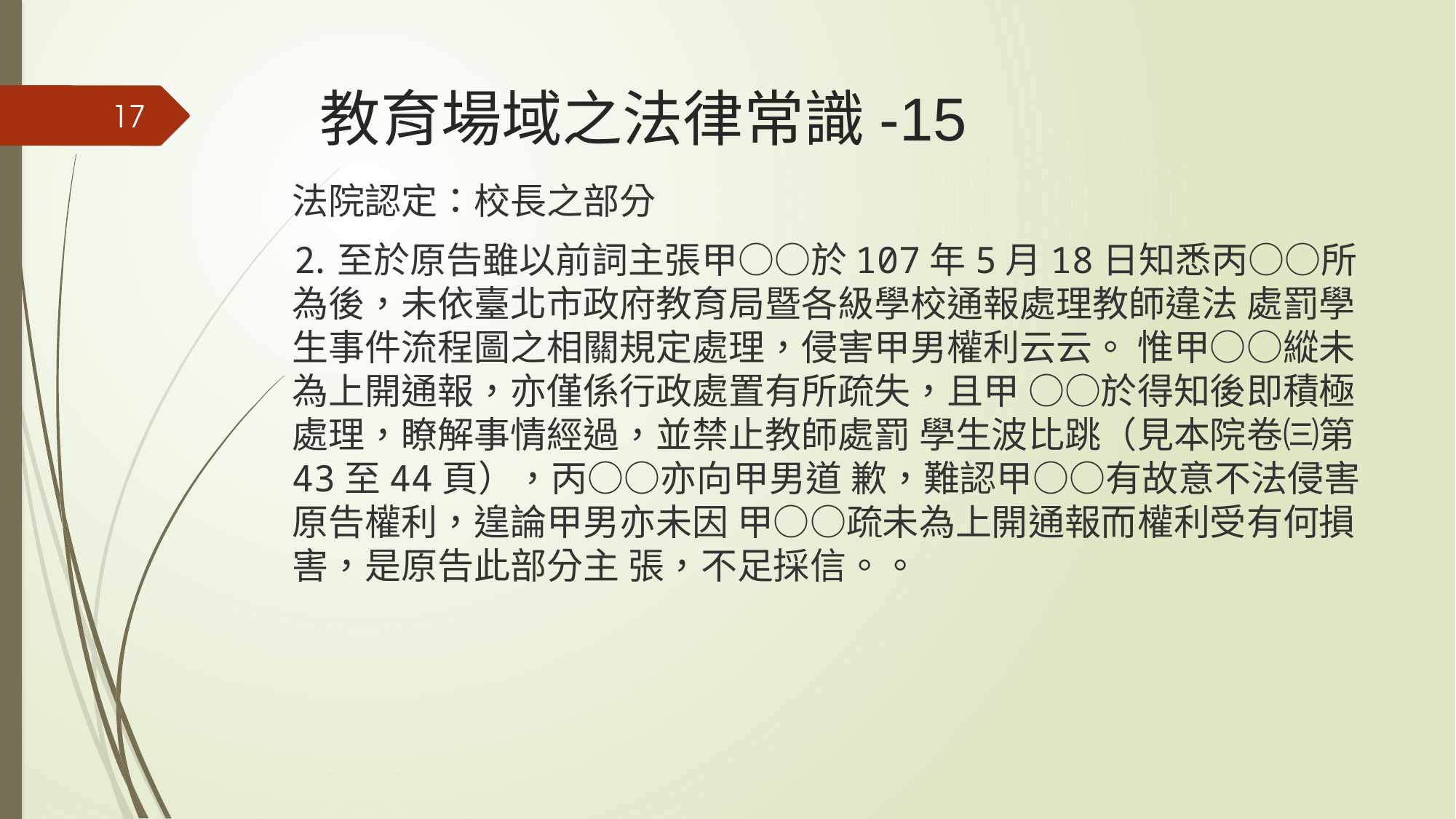

# 教育場域之法律常識-15
17
法院認定：校長之部分
⒉至於原告雖以前詞主張甲○○於107年5月18日知悉丙○○所 為後，未依臺北市政府教育局暨各級學校通報處理教師違法 處罰學生事件流程圖之相關規定處理，侵害甲男權利云云。 惟甲○○縱未為上開通報，亦僅係行政處置有所疏失，且甲 ○○於得知後即積極處理，瞭解事情經過，並禁止教師處罰 學生波比跳（見本院卷㈢第43至44頁），丙○○亦向甲男道 歉，難認甲○○有故意不法侵害原告權利，遑論甲男亦未因 甲○○疏未為上開通報而權利受有何損害，是原告此部分主 張，不足採信。。